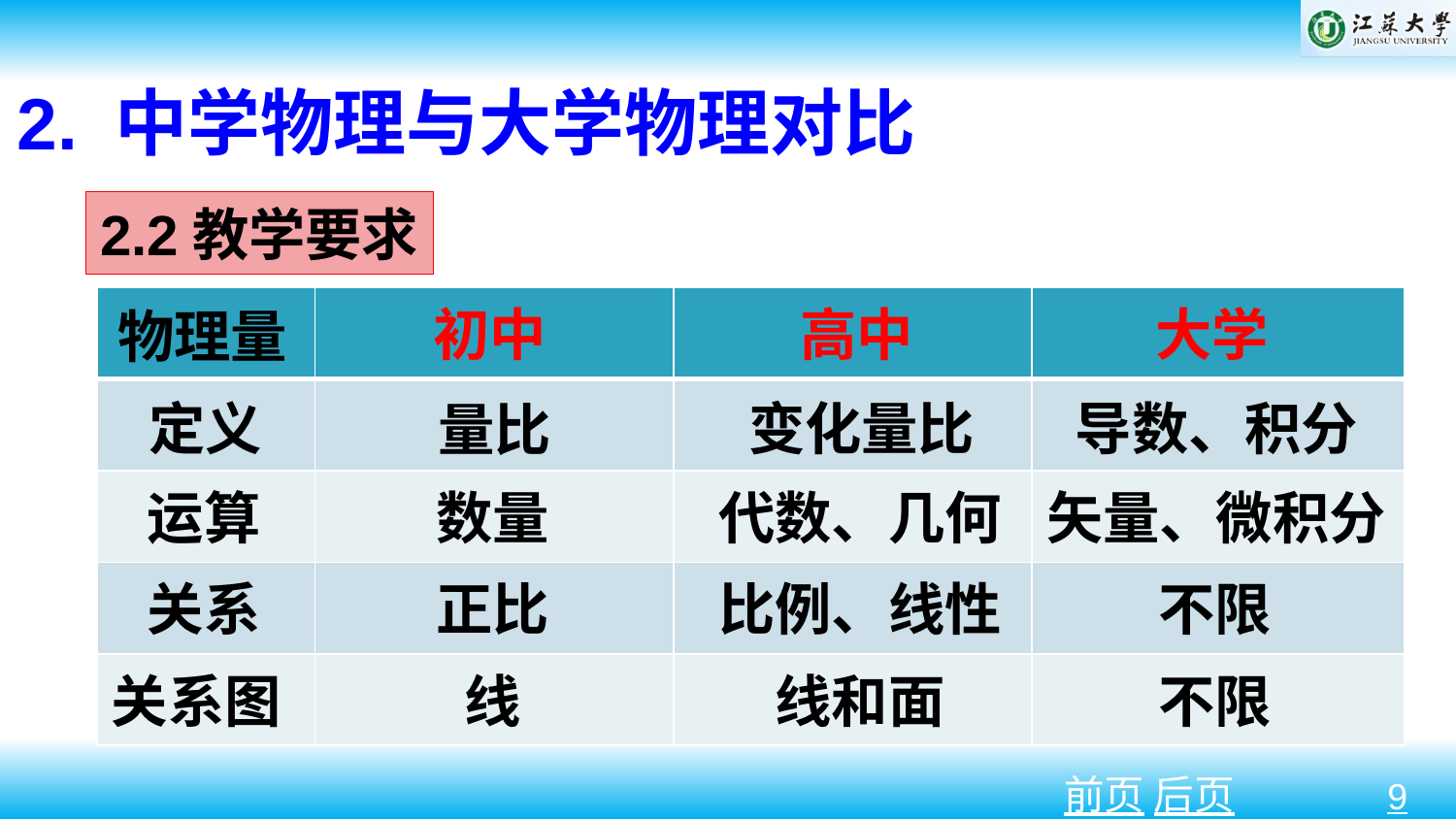

2. 中学物理与大学物理对比
2.2教学要求
|  |  |  |  |
| --- | --- | --- | --- |
|  |  |  |  |
|  |  |  |  |
|  |  |  |  |
|  |  |  |  |
大学
初中
高中
物理量
定义
变化量比
导数、积分
量比
运算
代数、几何
矢量、微积分
数量
关系
比例、线性
不限
正比
关系图
线
线和面
不限